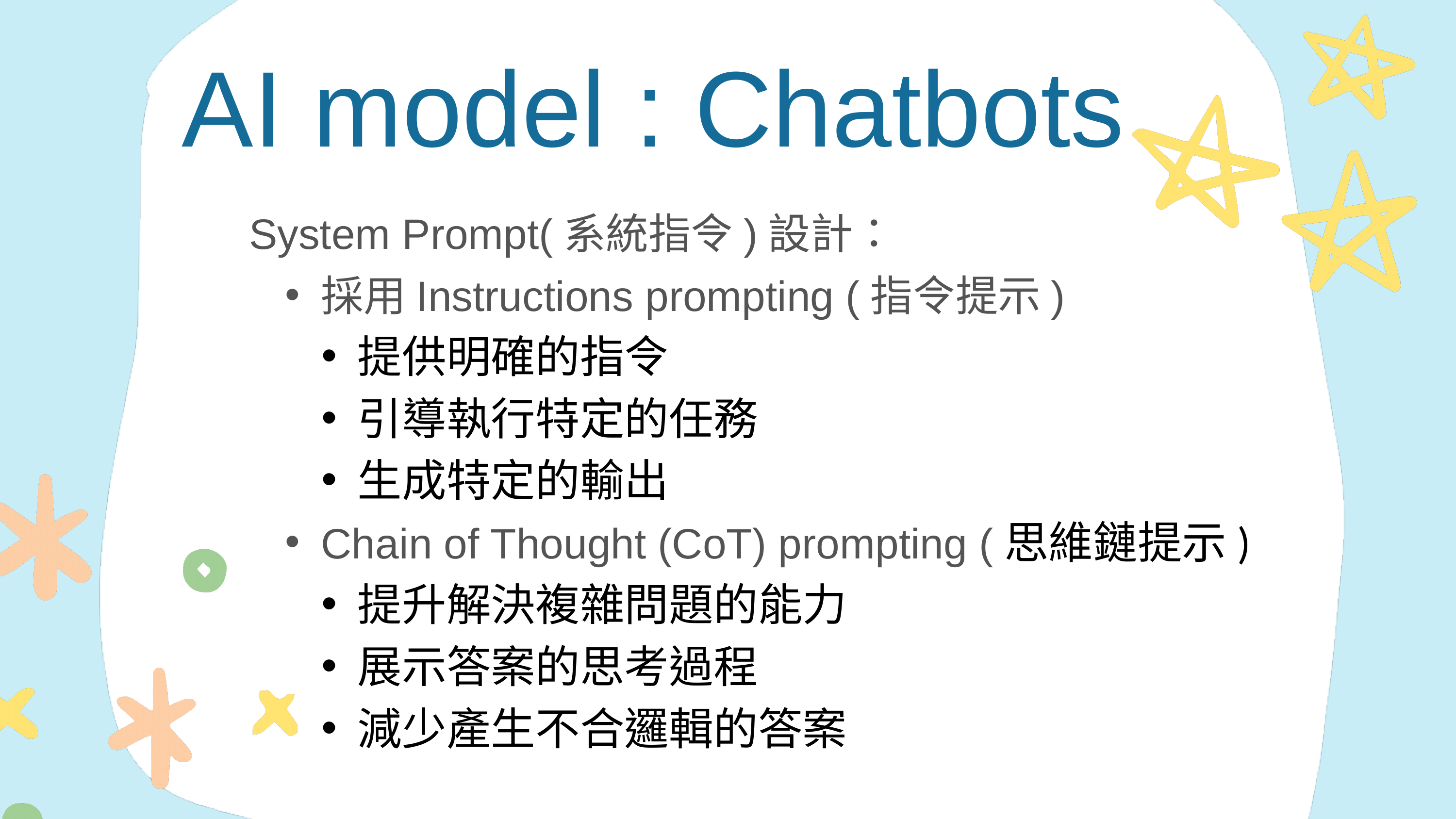

AI model : Chatbots
System Prompt(系統指令)設計：
採用Instructions prompting (指令提示)
提供明確的指令
引導執行特定的任務
生成特定的輸出
Chain of Thought (CoT) prompting (思維鏈提示)
提升解決複雜問題的能力
展示答案的思考過程
減少產生不合邏輯的答案